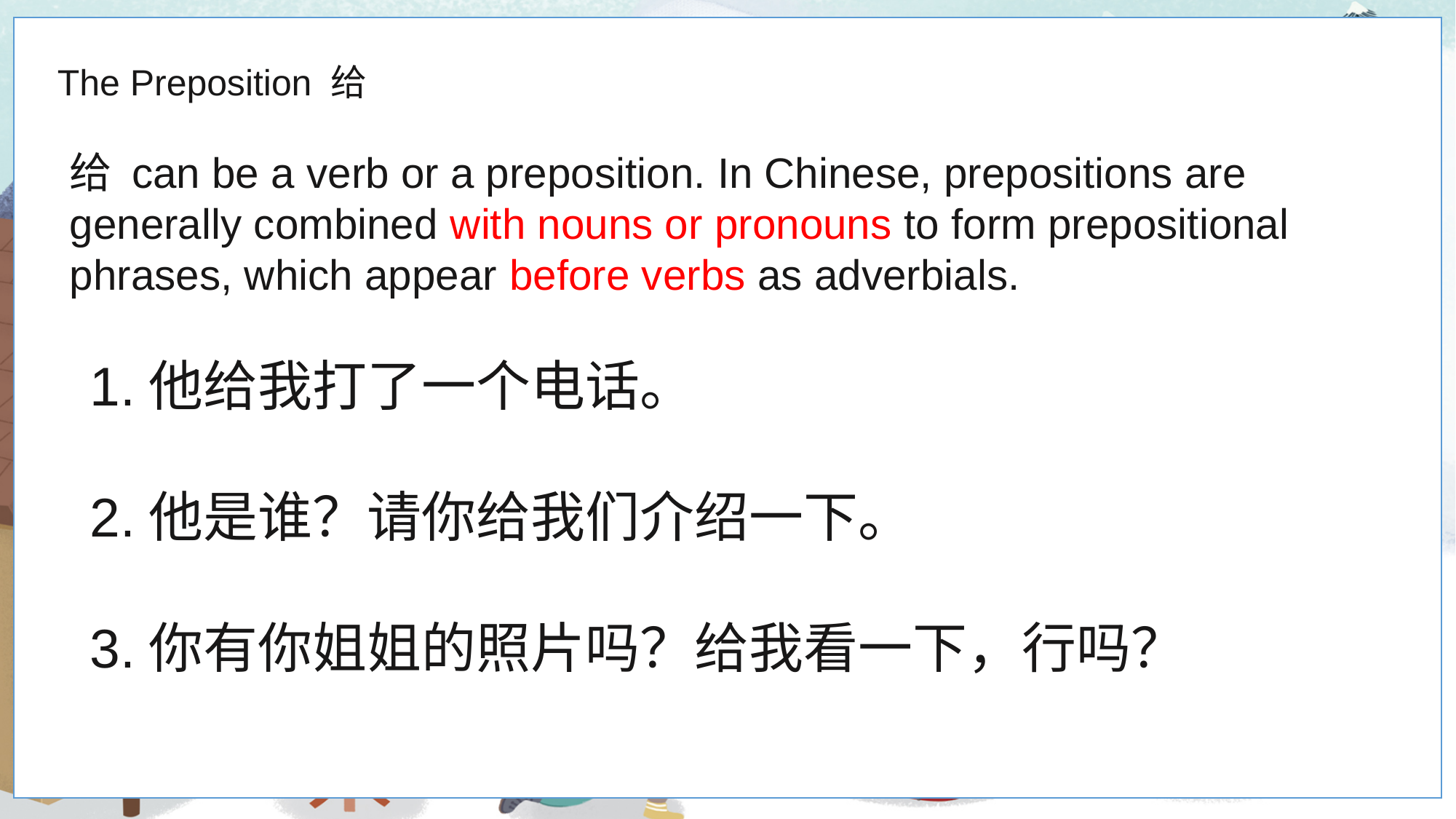

The Preposition 给
给 can be a verb or a preposition. In Chinese, prepositions are generally combined with nouns or pronouns to form prepositional phrases, which appear before verbs as adverbials.

1.他给我打了一个电话。

2.他是谁？请你给我们介绍一下。

3.你有你姐姐的照片吗？给我看一下，行吗？